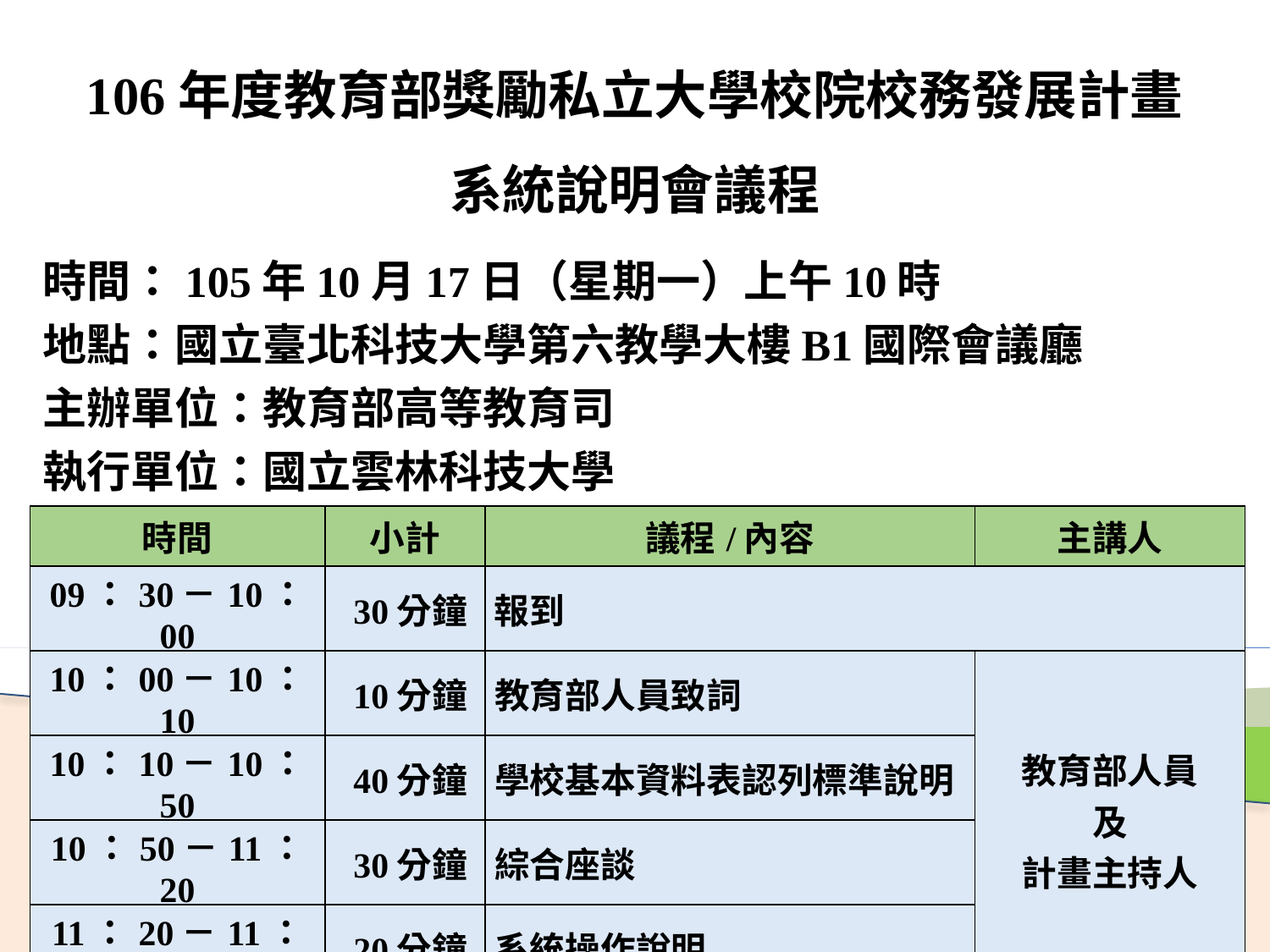

106年度教育部獎勵私立大學校院校務發展計畫
系統說明會議程
時間：105年10月17日（星期一）上午10時
地點：國立臺北科技大學第六教學大樓B1國際會議廳
主辦單位：教育部高等教育司
執行單位：國立雲林科技大學
| 時間 | 小計 | 議程/內容 | 主講人 |
| --- | --- | --- | --- |
| 09：30－10：00 | 30分鐘 | 報到 |  |
| 10：00－10：10 | 10分鐘 | 教育部人員致詞 | 教育部人員 及 計畫主持人 |
| 10：10－10：50 | 40分鐘 | 學校基本資料表認列標準說明 |  |
| 10：50－11：20 | 30分鐘 | 綜合座談 |  |
| 11：20－11：40 | 20分鐘 | 系統操作說明 |  |
| 11：45－ | － | 賦歸 |  |